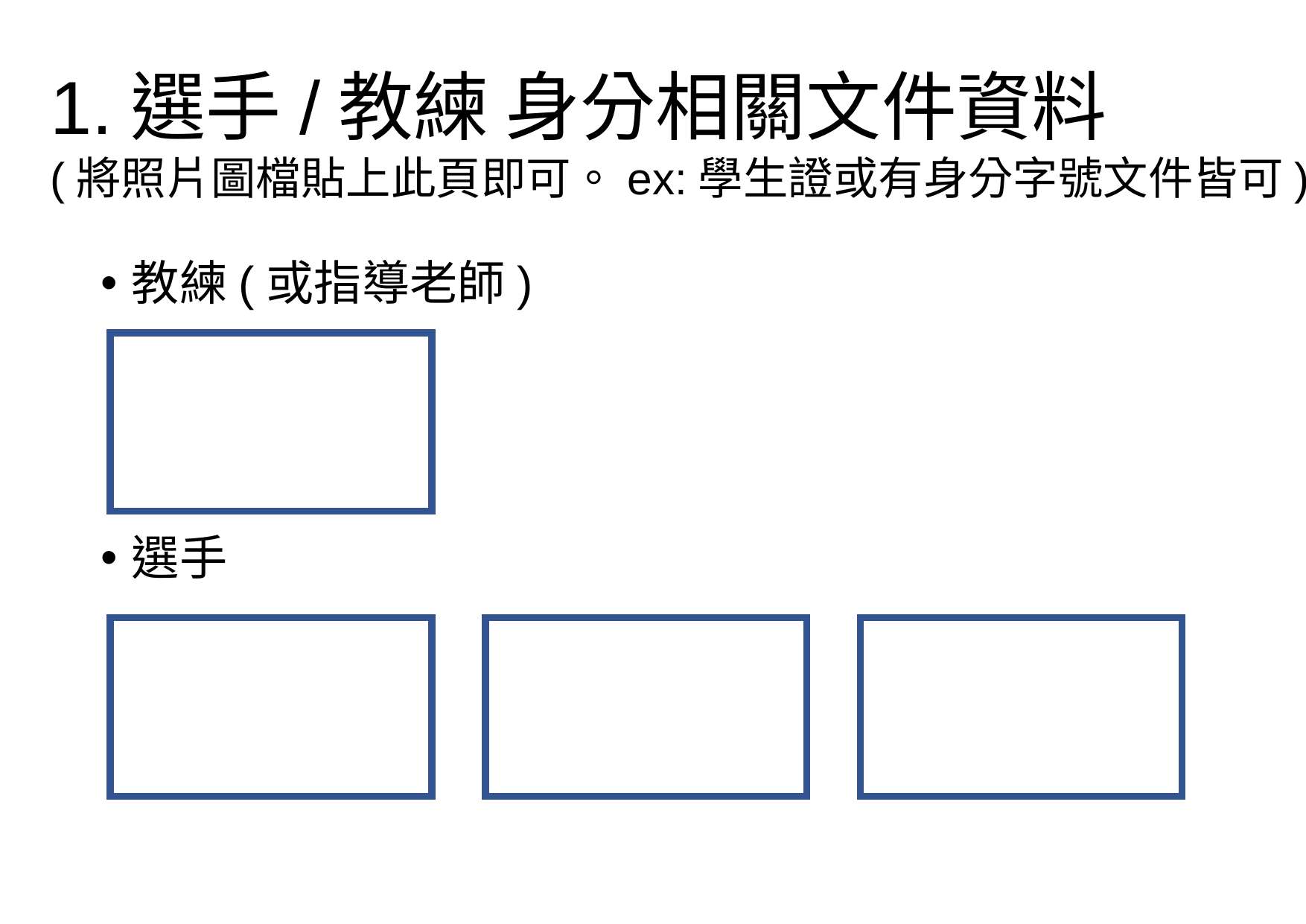

# 1.選手/教練 身分相關文件資料 (將照片圖檔貼上此頁即可。ex:學生證或有身分字號文件皆可)
教練(或指導老師)

選手